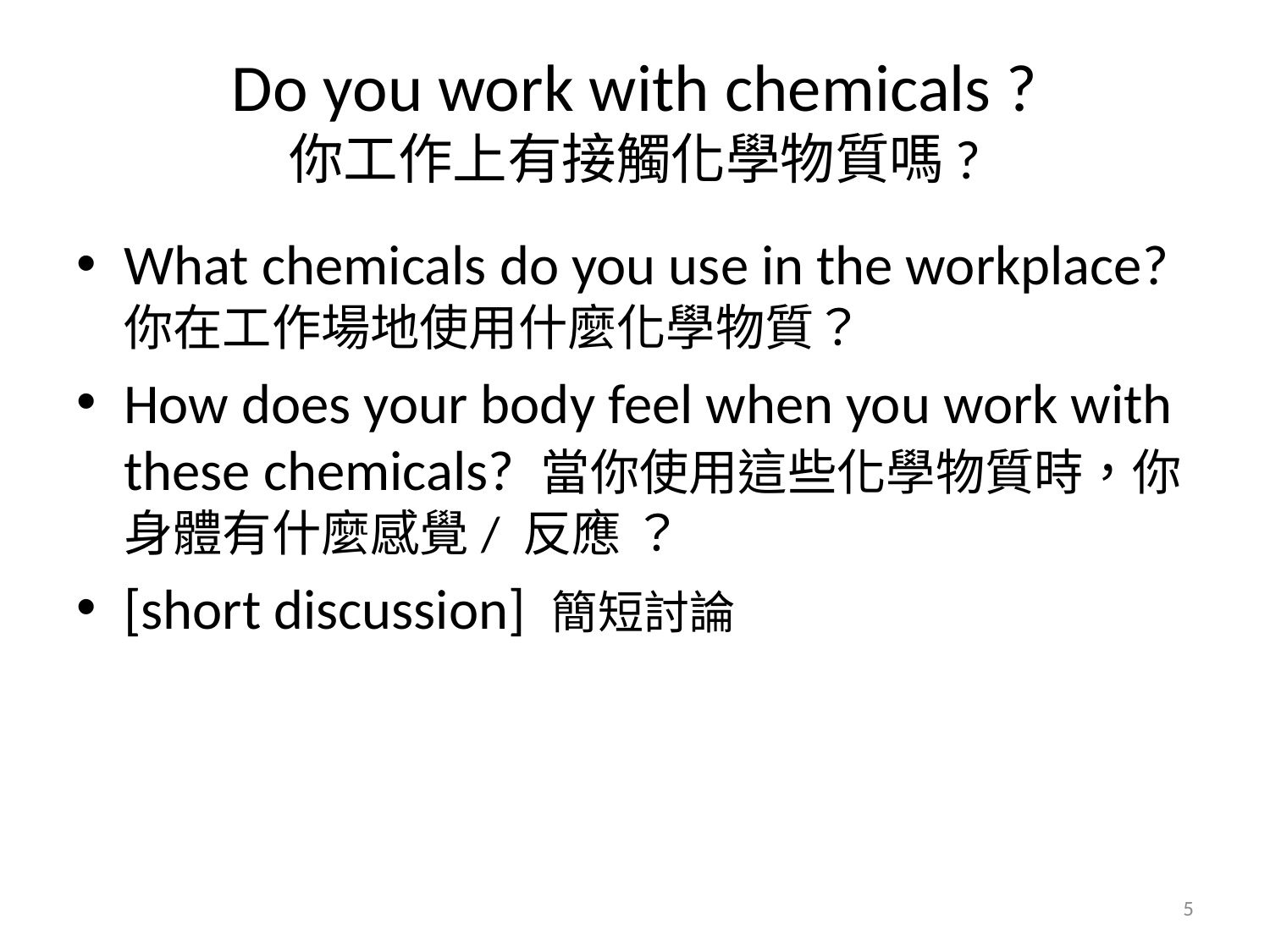

# Do you work with chemicals ? 你工作上有接觸化學物質嗎?
What chemicals do you use in the workplace? 你在工作場地使用什麼化學物質？
How does your body feel when you work with these chemicals? 當你使用這些化學物質時，你身體有什麼感覺/ 反應 ？
[short discussion] 簡短討論

5